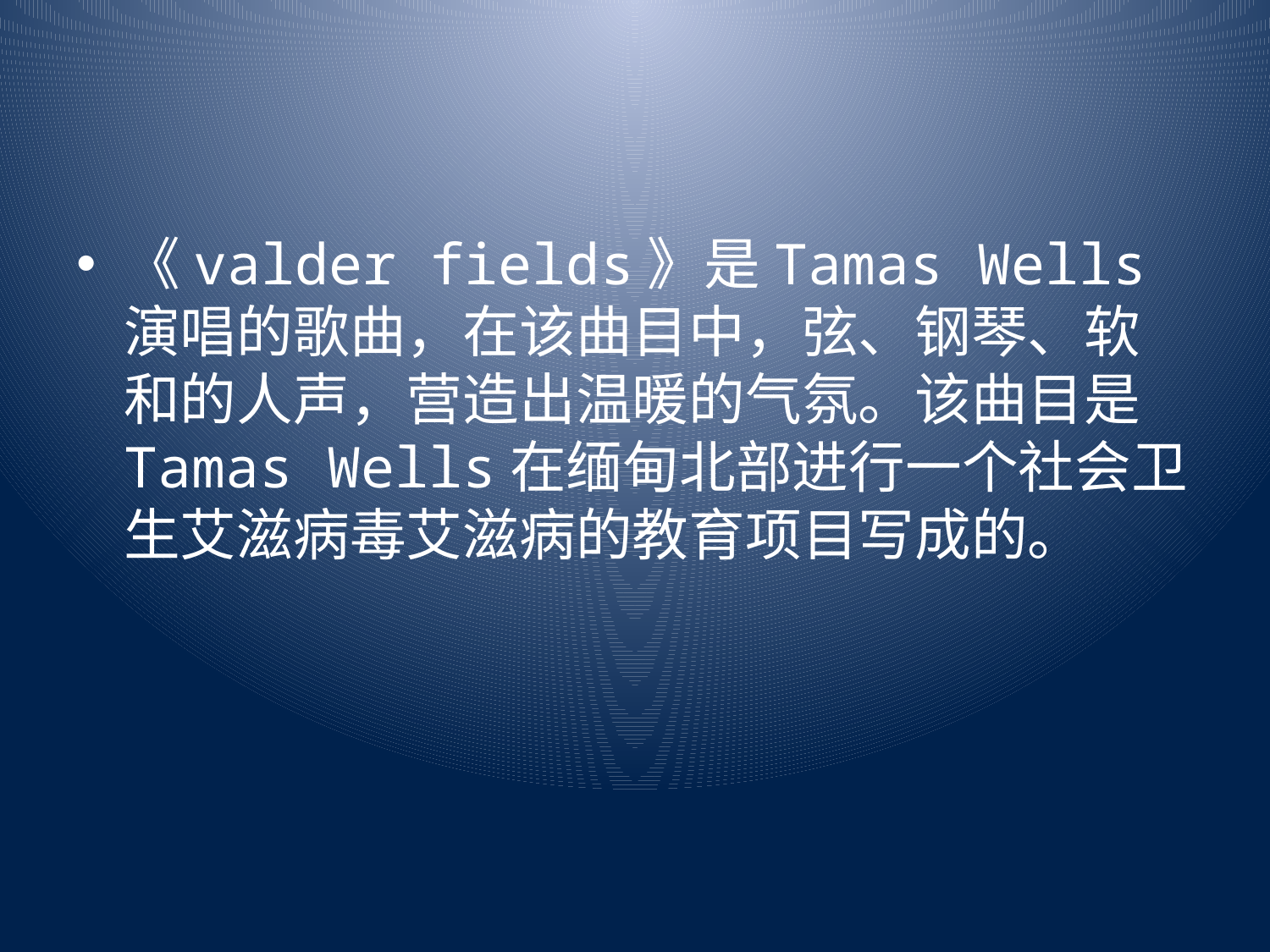

《valder fields》是Tamas Wells演唱的歌曲，在该曲目中，弦、钢琴、软和的人声，营造出温暖的气氛。该曲目是Tamas Wells在缅甸北部进行一个社会卫生艾滋病毒艾滋病的教育项目写成的。